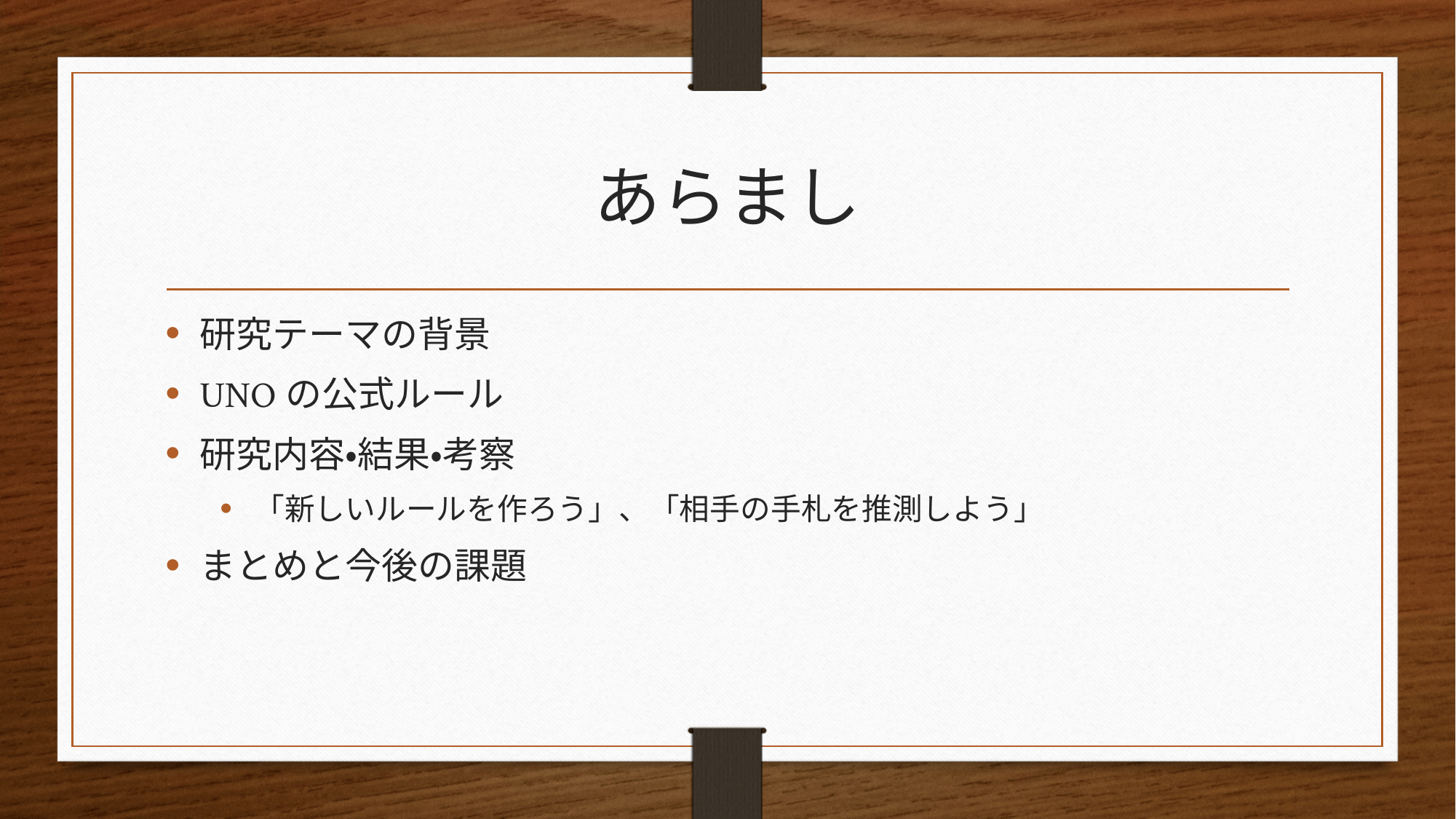

# あらまし
研究テーマの背景
UNOの公式ルール
研究内容・結果・考察
「新しいルールを作ろう」、「相手の手札を推測しよう」
まとめと今後の課題